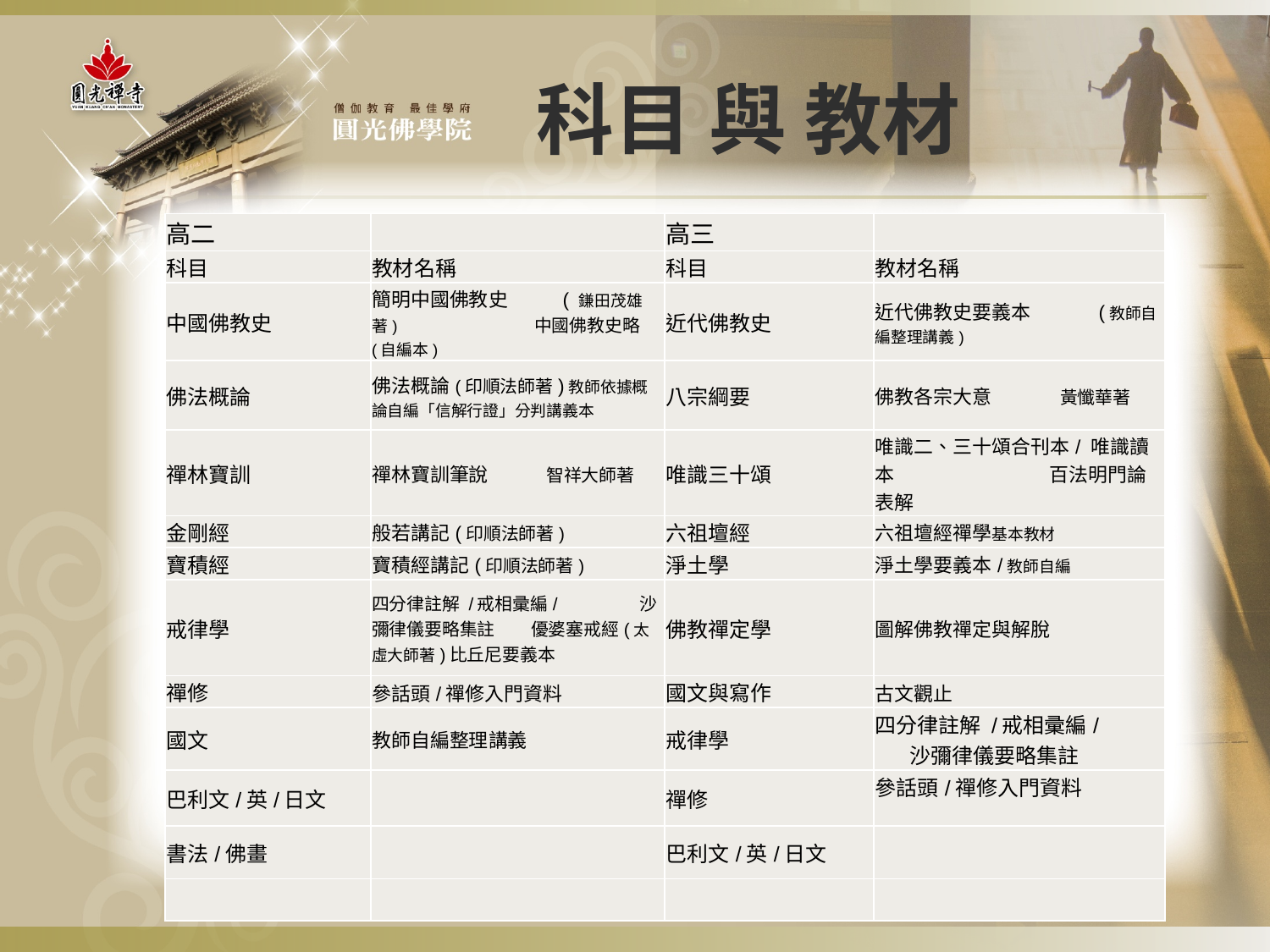

# 科目 與 教材
| 高二 |  | 高三 |  |
| --- | --- | --- | --- |
| 科目 | 教材名稱 | 科目 | 教材名稱 |
| 中國佛教史 | 簡明中國佛教史 ( 鎌田茂雄著) 中國佛教史略(自編本) | 近代佛教史 | 近代佛教史要義本 (教師自編整理講義) |
| 佛法概論 | 佛法概論(印順法師著)教師依據概論自編「信解行證」分判講義本 | 八宗綱要 | 佛教各宗大意 黃懺華著 |
| 禪林寶訓 | 禪林寶訓筆說 智祥大師著 | 唯識三十頌 | 唯識二、三十頌合刊本/ 唯識讀本 百法明門論表解 |
| 金剛經 | 般若講記(印順法師著) | 六祖壇經 | 六祖壇經禪學基本教材 |
| 寶積經 | 寶積經講記(印順法師著) | 淨土學 | 淨土學要義本/教師自編 |
| 戒律學 | 四分律註解 /戒相彚編/ 沙彌律儀要略集註 優婆塞戒經(太虛大師著)比丘尼要義本 | 佛教禪定學 | 圖解佛教禪定與解脫 |
| 禪修 | 參話頭/禪修入門資料 | 國文與寫作 | 古文觀止 |
| 國文 | 教師自編整理講義 | 戒律學 | 四分律註解 /戒相彚編/ 沙彌律儀要略集註 |
| 巴利文/英/日文 |  | 禪修 | 參話頭/禪修入門資料 |
| 書法/佛畫 |  | 巴利文/英/日文 |  |
|  |  |  |  |